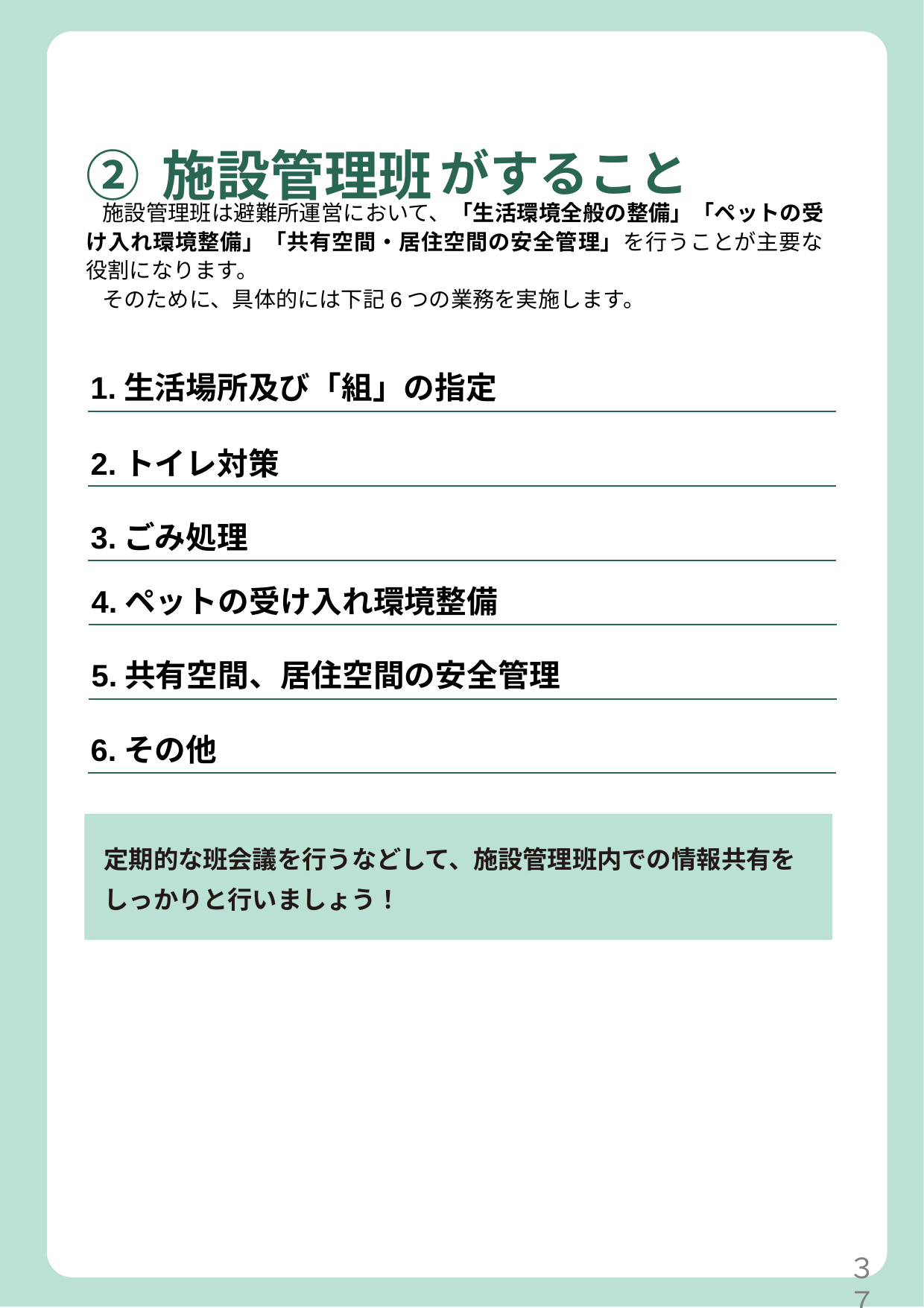

②施設管理班がすること
施設管理班は避難所運営において、「生活環境全般の整備」「ペットの受け入れ環境整備」「共有空間・居住空間の安全管理」を行うことが主要な役割になります。
そのために、具体的には下記6つの業務を実施します。
1.生活場所及び「組」の指定

2.トイレ対策

3.ごみ処理

4.ペットの受け入れ環境整備

5.共有空間、居住空間の安全管理

6.その他

定期的な班会議を行うなどして、施設管理班内での情報共有をしっかりと行いましょう！
３７